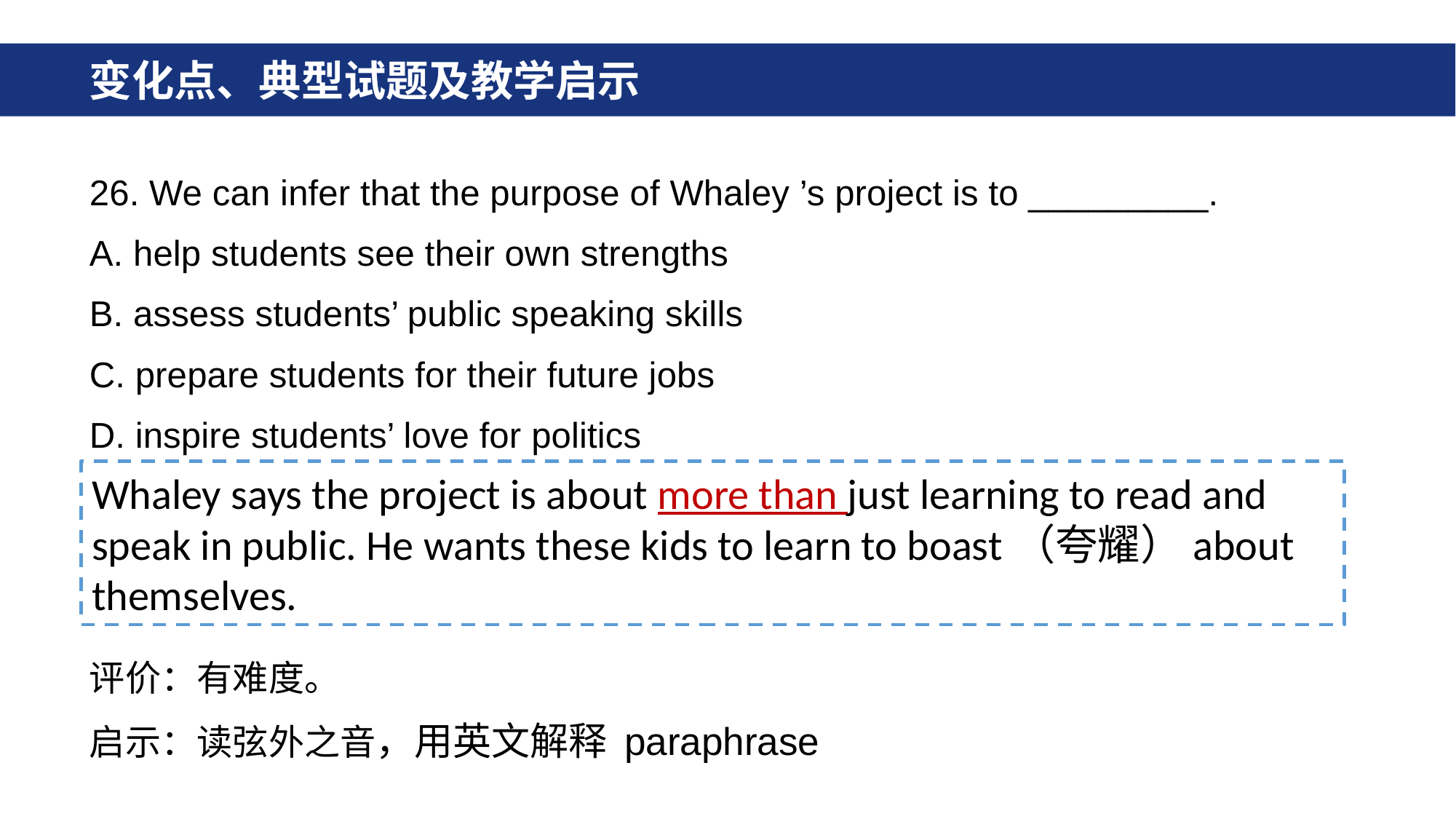

# 变化点、典型试题及教学启示
26. We can infer that the purpose of Whaley ’s project is to _________.
A. help students see their own strengths
B. assess students’ public speaking skills
C. prepare students for their future jobs
D. inspire students’ love for politics

评价：有难度。
启示：读弦外之音，用英文解释 paraphrase

Whaley says the project is about more than just learning to read and speak in public. He wants these kids to learn to boast（夸耀）about
themselves.